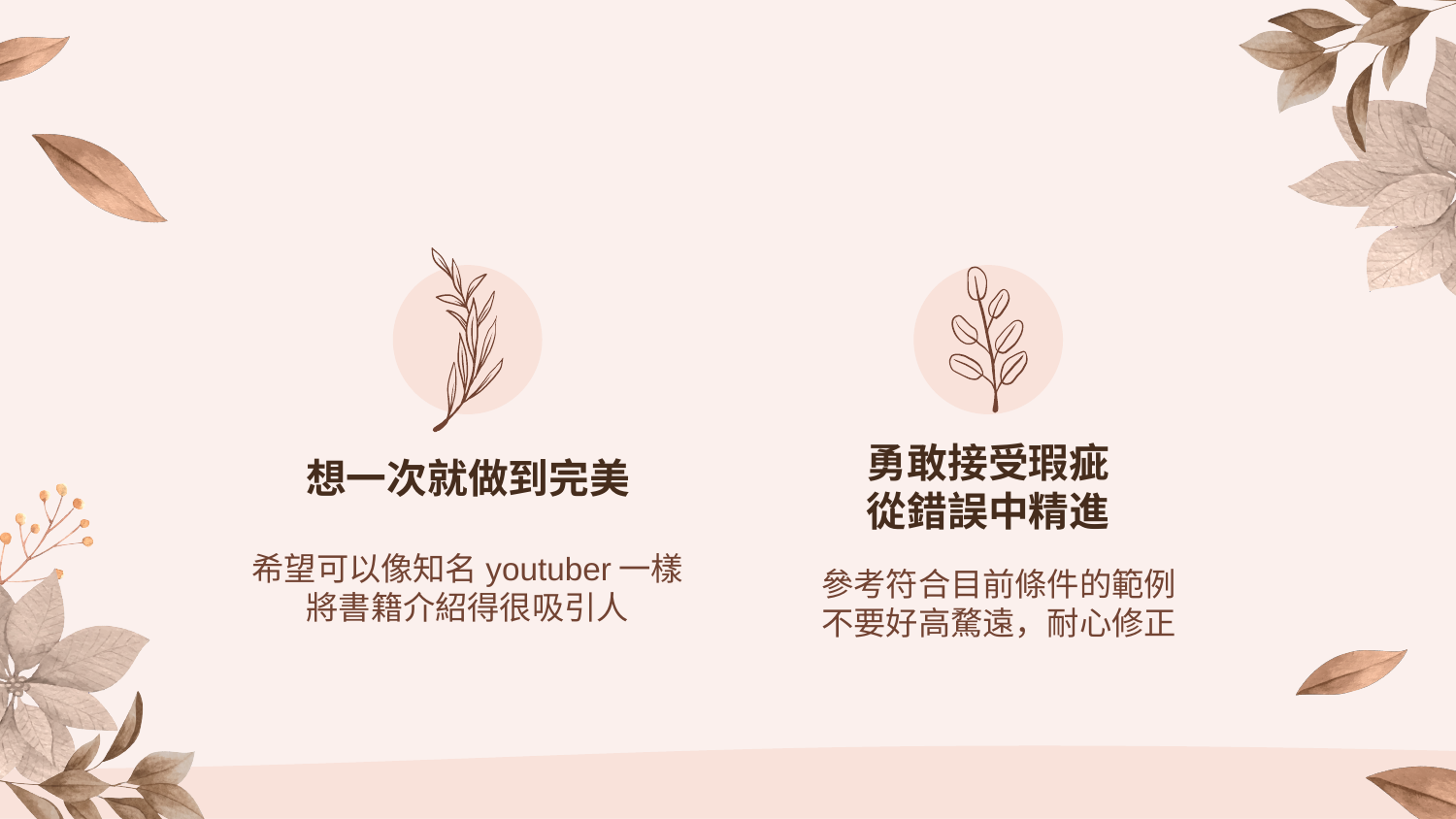

想一次就做到完美
勇敢接受瑕疵
從錯誤中精進
希望可以像知名youtuber一樣將書籍介紹得很吸引人
參考符合目前條件的範例
不要好高騖遠，耐心修正